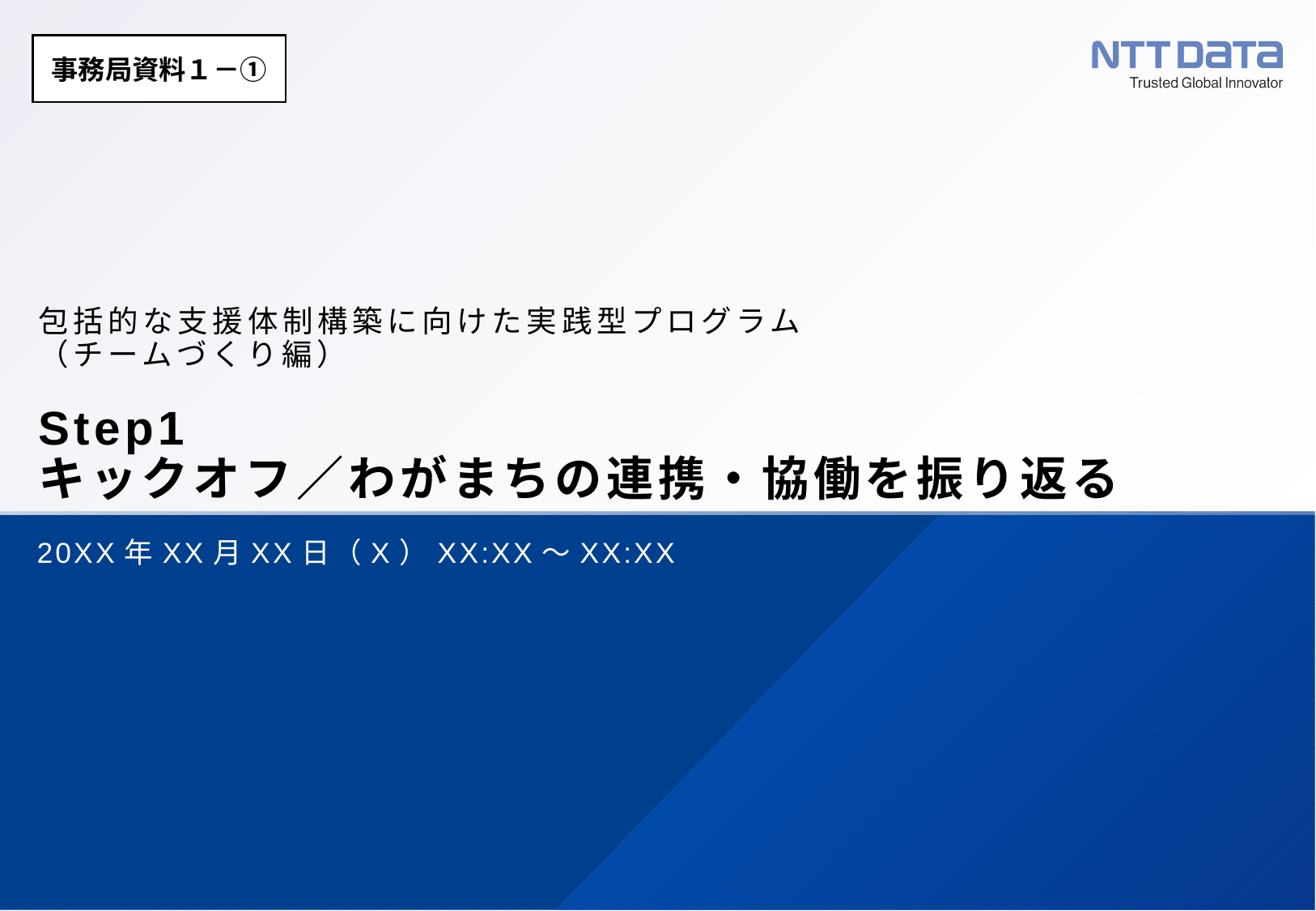

事務局資料１－①
# 包括的な支援体制構築に向けた実践型プログラム （チームづくり編） Step1 キックオフ／わがまちの連携・協働を振り返る
20XX年XX月XX日（X）XX:XX～XX:XX